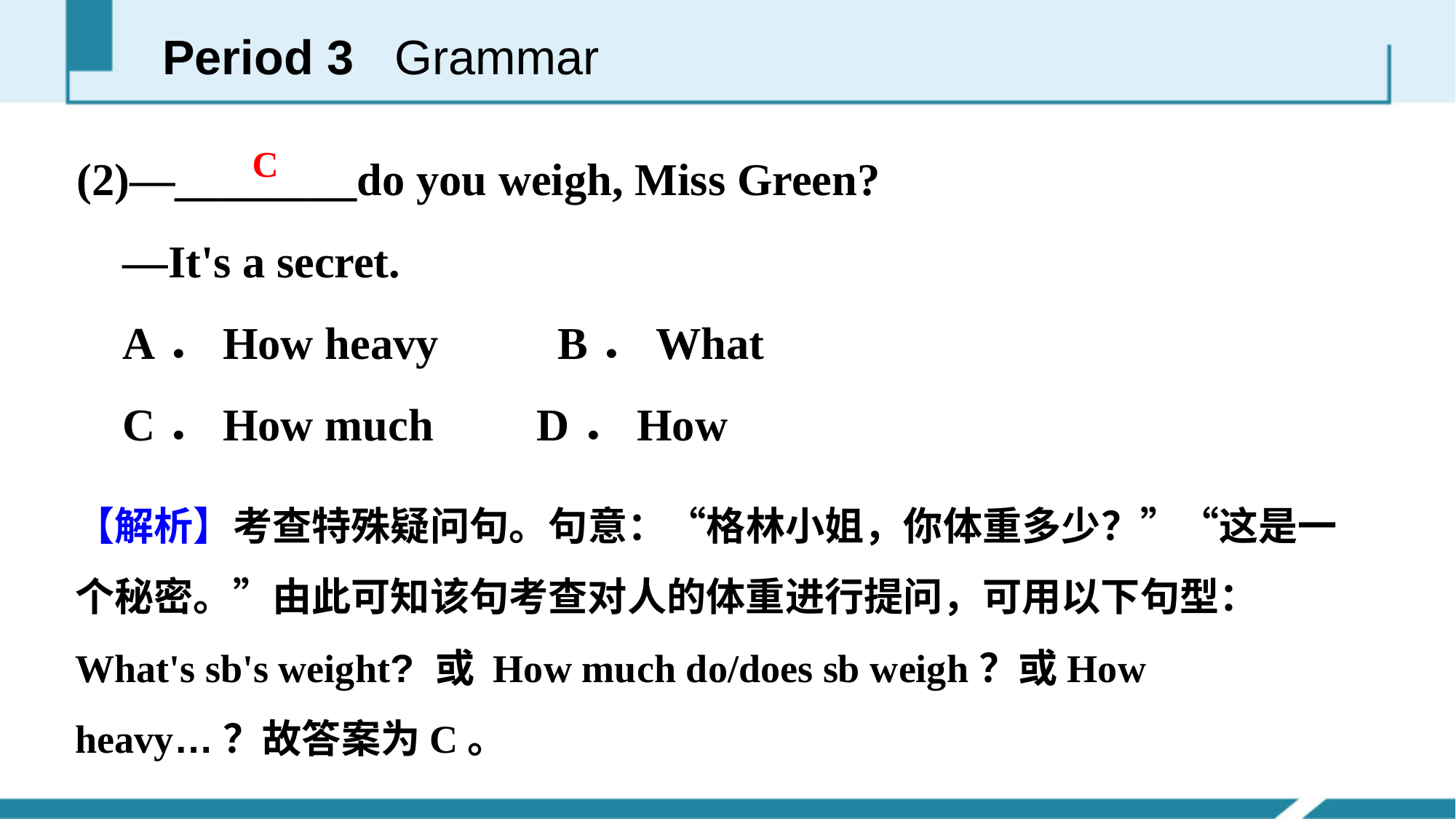

Period 3   Grammar
(2)—________do you weigh, Miss Green?
    —It's a secret.
    A．How heavy　     B．What
    C．How much         D．How
C
【解析】考查特殊疑问句。句意：“格林小姐，你体重多少？”“这是一个秘密。”由此可知该句考查对人的体重进行提问，可用以下句型：What's sb's weight? 或 How much do/does sb weigh？或How heavy…？故答案为C。